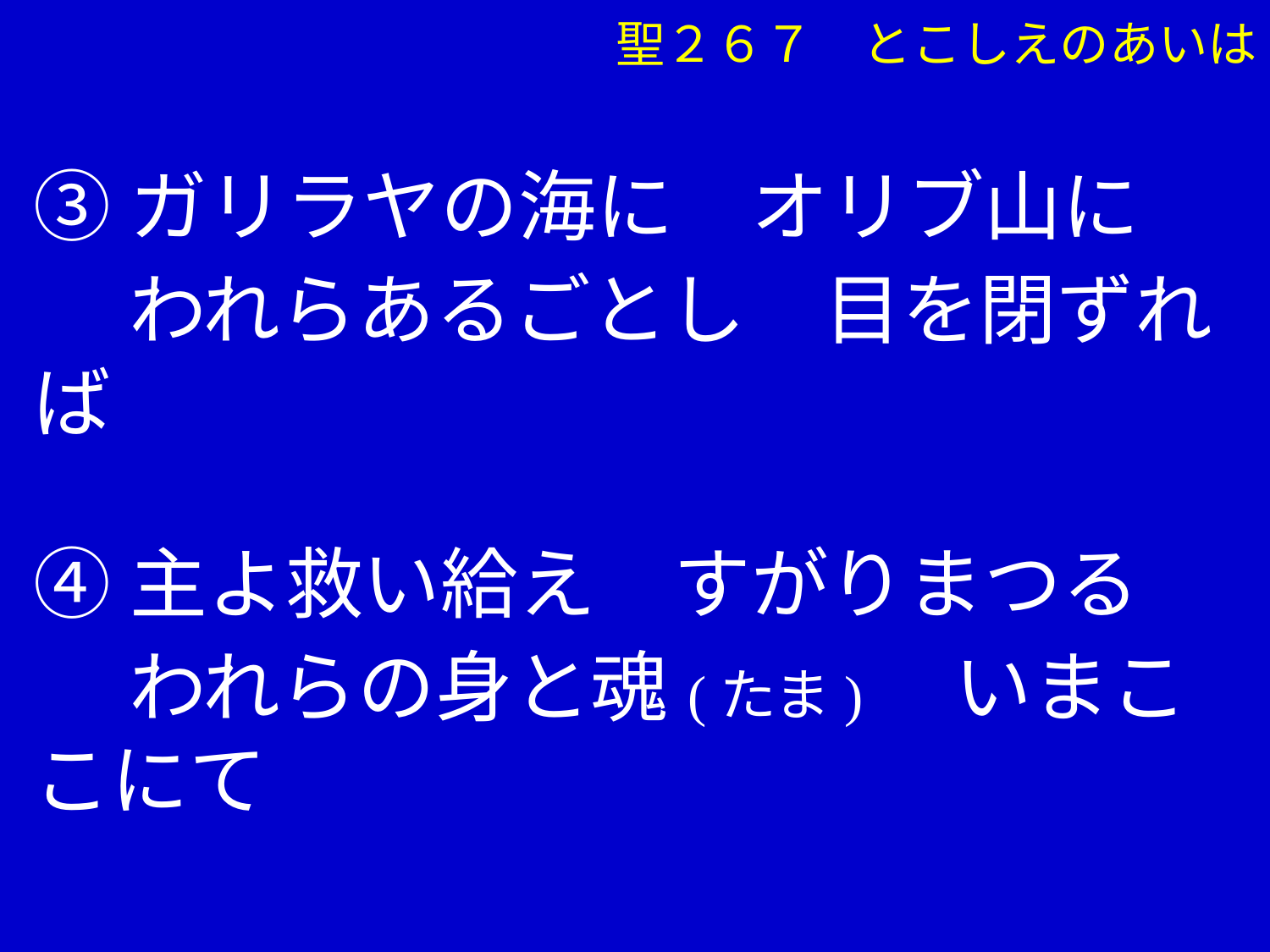

聖２６７　とこしえのあいは

③ガリラヤの海に　オリブ山に
　 われらあるごとし　目を閉ずれば

④主よ救い給え　すがりまつる
　 われらの身と魂(たま)　いまここにて